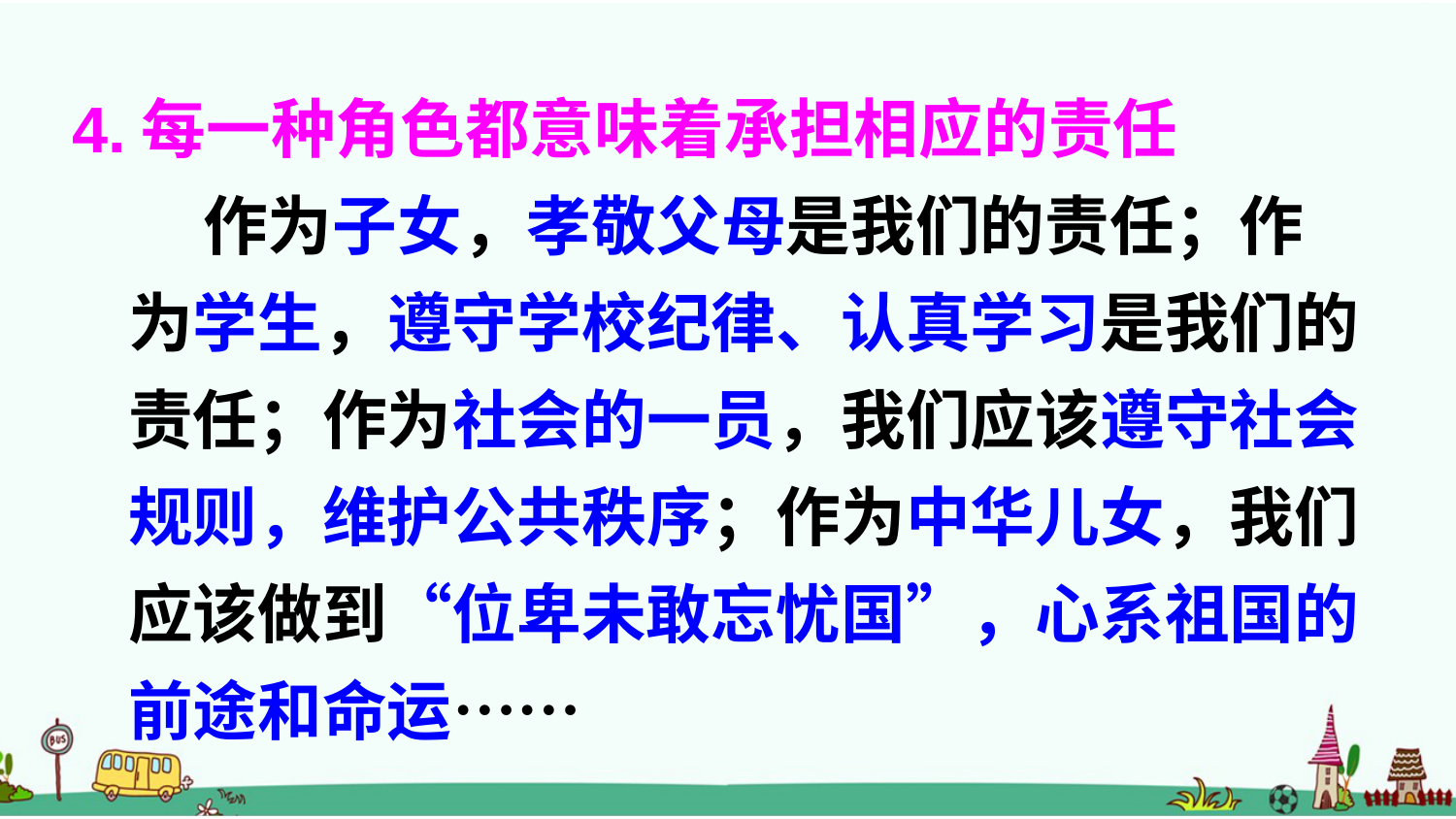

4.每一种角色都意味着承担相应的责任
    作为子女，孝敬父母是我们的责任；作为学生，遵守学校纪律、认真学习是我们的责任；作为社会的一员，我们应该遵守社会规则，维护公共秩序；作为中华儿女，我们应该做到“位卑未敢忘忧国”，心系祖国的前途和命运……